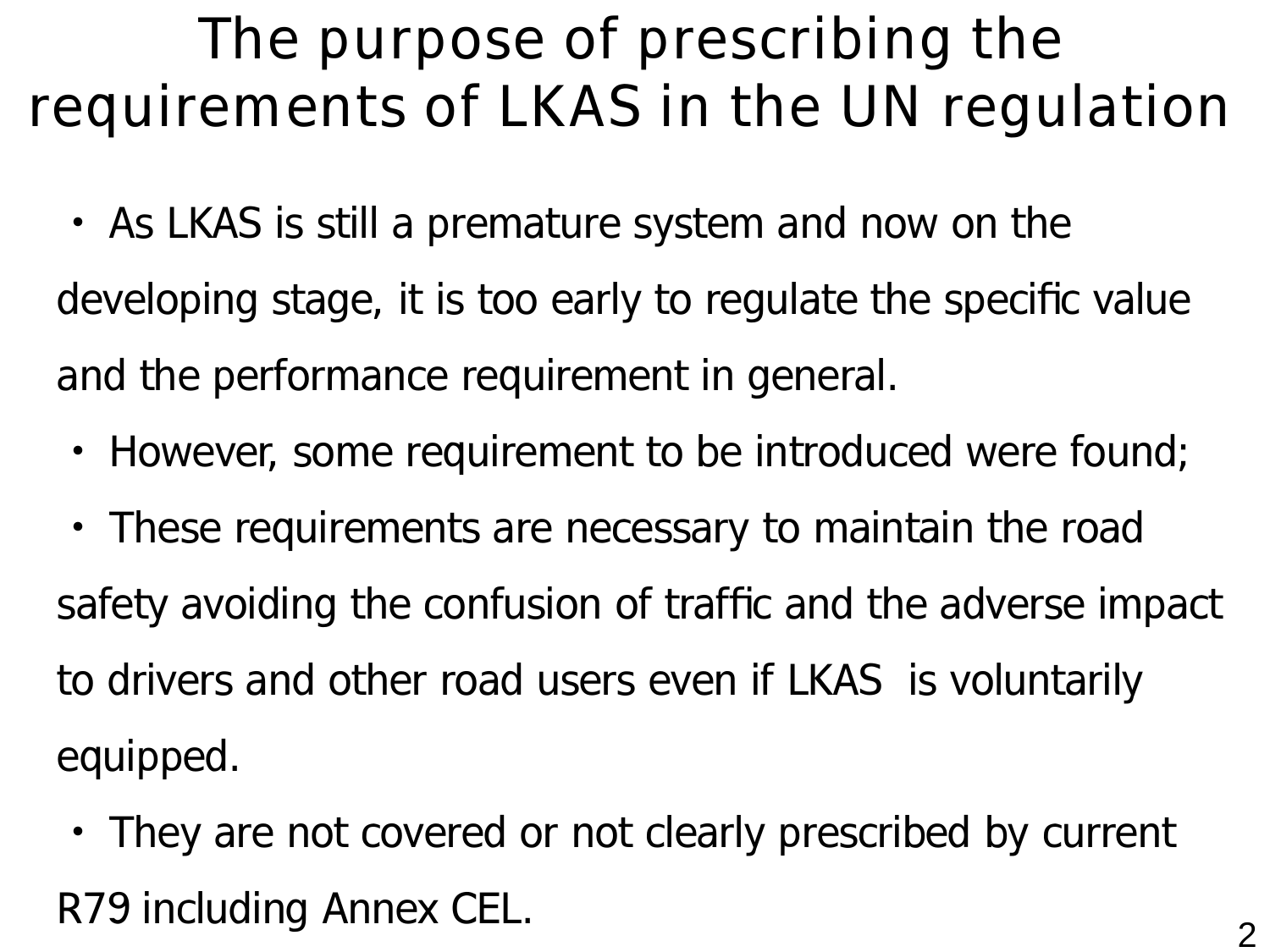

The purpose of prescribing the requirements of LKAS in the UN regulation
・As LKAS is still a premature system and now on the  developing stage, it is too early to regulate the specific value and the performance requirement in general.
・However, some requirement to be introduced were found;
・These requirements are necessary to maintain the road safety avoiding the confusion of traffic and the adverse impact to drivers and other road users even if LKAS  is voluntarily equipped.
・They are not covered or not clearly prescribed by current R79 including Annex CEL.
2